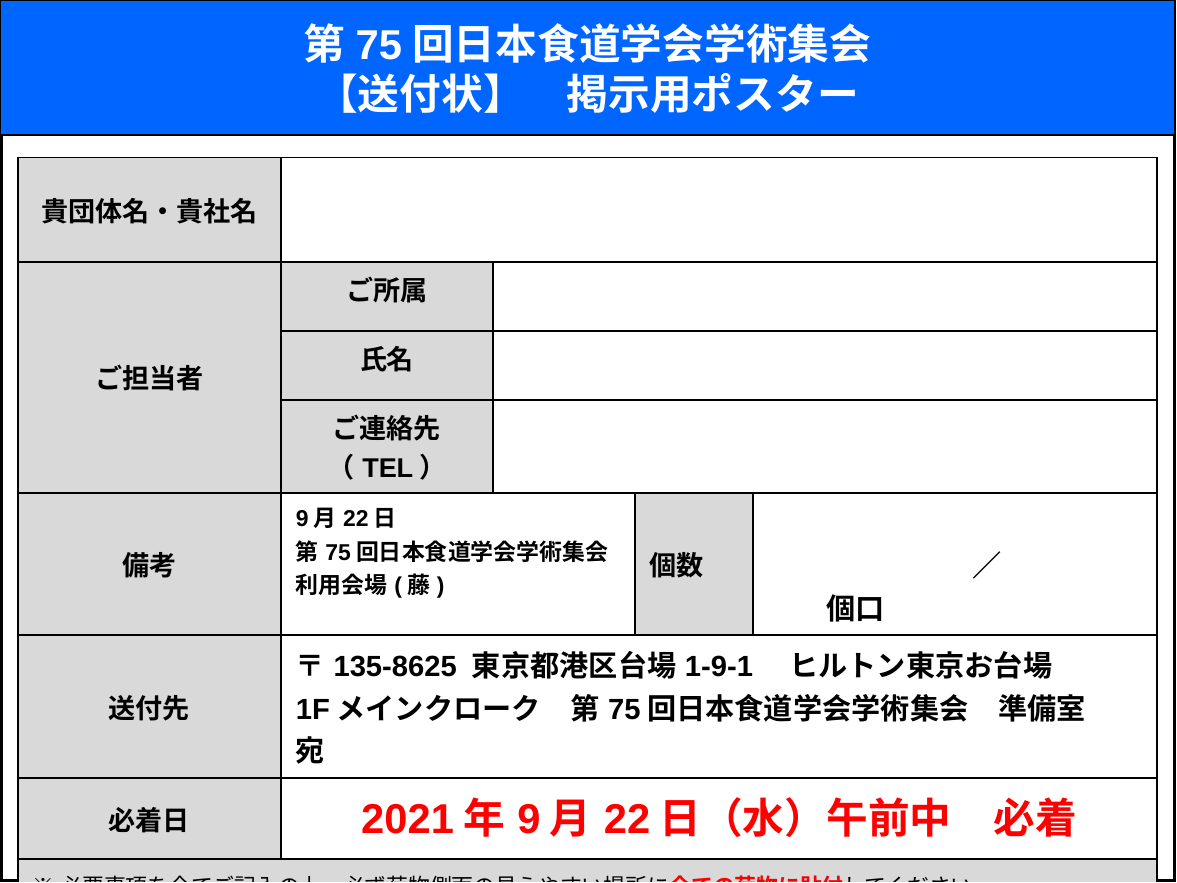

第75回日本食道学会学術集会
【送付状】　掲示用ポスター
| 貴団体名・貴社名 |  |  |  |  |
| --- | --- | --- | --- | --- |
| ご担当者 | ご所属 |  |  |  |
|  | 氏名 |  |  |  |
|  | ご連絡先（TEL） |  |  |  |
| 備考 | 9月22日 第75回日本食道学会学術集会 利用会場(藤) |  | 個数 | ／　　　　　　個口 |
| 送付先 | 〒135-8625 東京都港区台場1-9-1　ヒルトン東京お台場 1Fメインクローク　第75回日本食道学会学術集会　準備室　宛 |  |  |  |
| 必着日 | 2021年9月22日（水）午前中　必着 |  |  |  |
| ※必要事項を全てご記入の上、必ず荷物側面の見えやすい場所に全ての荷物に貼付してください。 ※本送付状はカラーで印刷をお願いします。 |  |  |  |  |